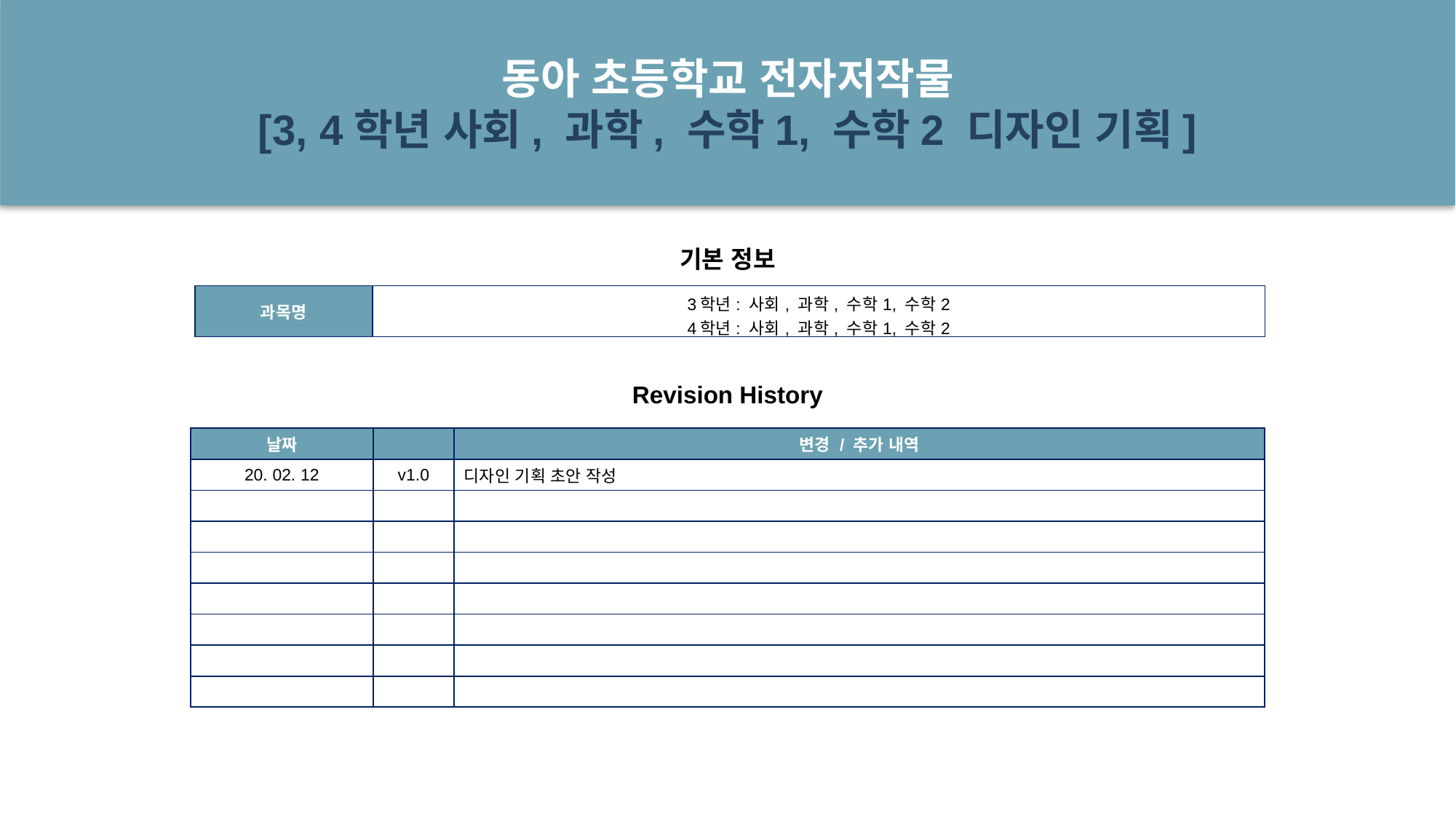

동아 초등학교 전자저작물
[3, 4학년 사회, 과학, 수학1, 수학2 디자인 기획]
기본 정보
| 과목명 | 3학년: 사회, 과학, 수학1, 수학2 4학년: 사회, 과학, 수학1, 수학2 |
| --- | --- |
Revision History
| 날짜 |  | 변경 / 추가 내역 |
| --- | --- | --- |
| 20. 02. 12 | v1.0 | 디자인 기획 초안 작성 |
|  |  |  |
|  |  |  |
|  |  |  |
|  |  |  |
|  |  |  |
|  |  |  |
|  |  |  |